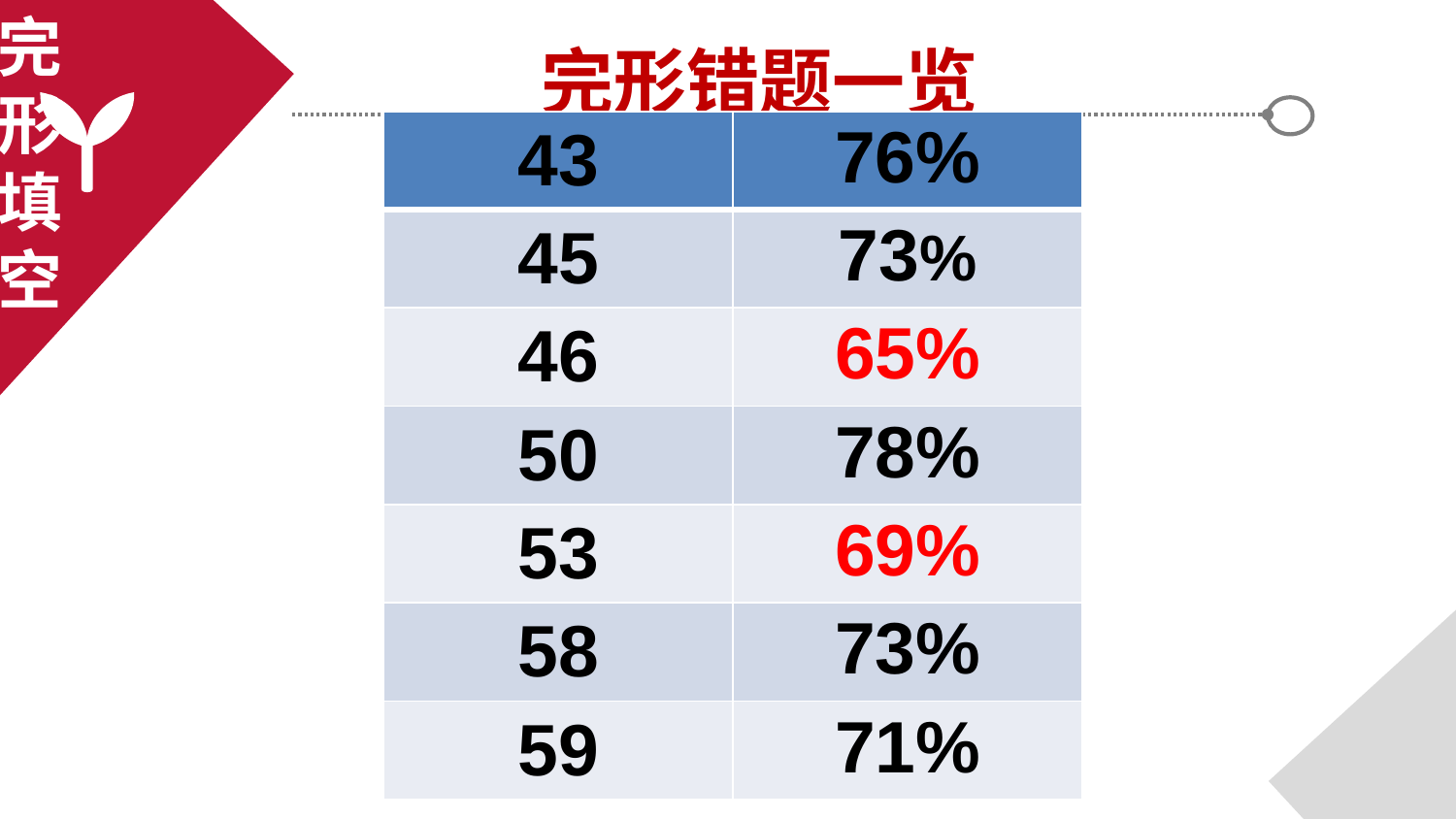

完
形
填
空
完形错题一览

| 43 | 76% |
| --- | --- |
| 45 | 73% |
| 46 | 65% |
| 50 | 78% |
| 53 | 69% |
| 58 | 73% |
| 59 | 71% |